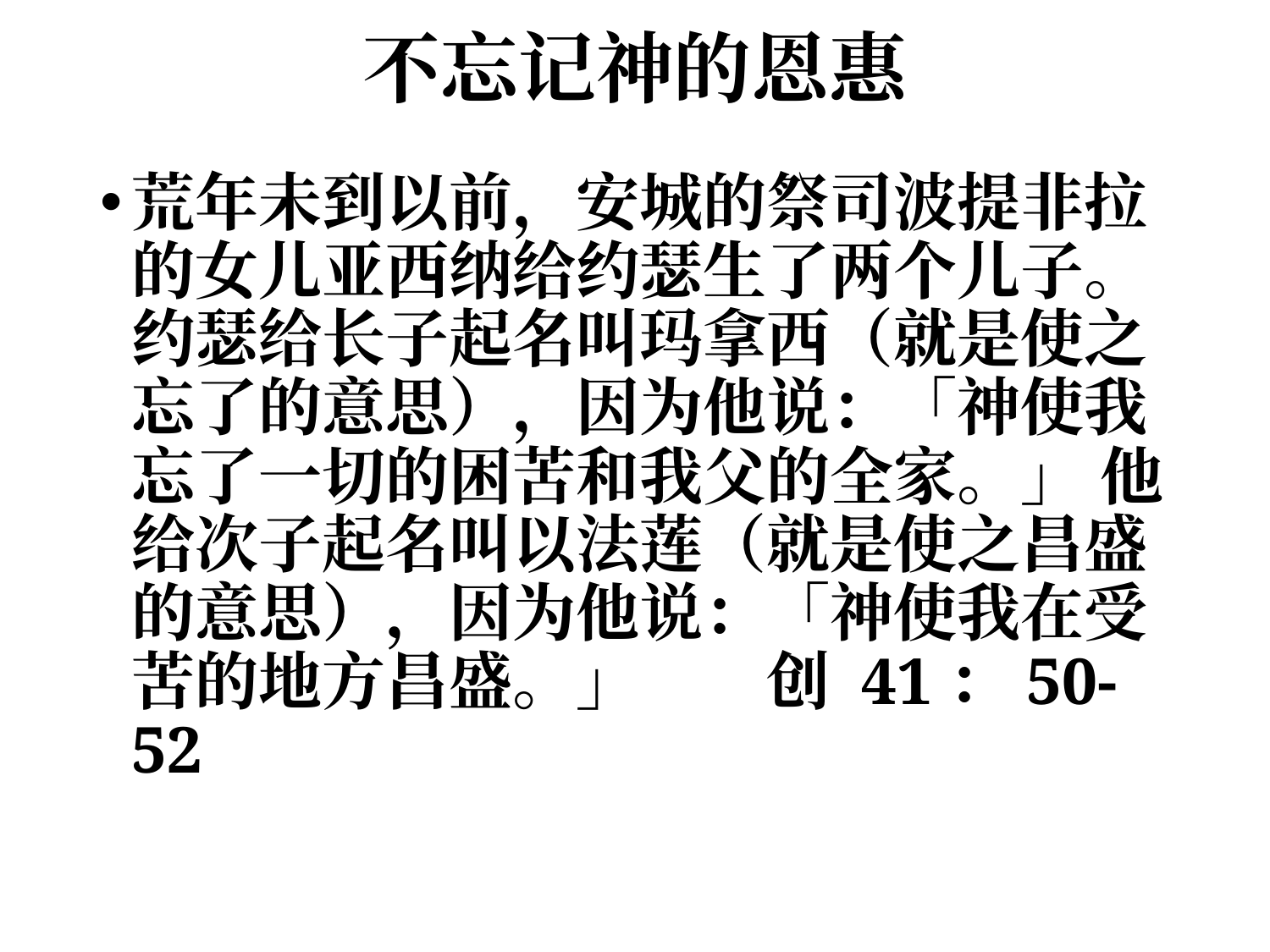

# 不忘记神的恩惠
荒年未到以前，安城的祭司波提非拉的女儿亚西纳给约瑟生了两个儿子。约瑟给长子起名叫玛拿西（就是使之忘了的意思），因为他说：「神使我忘了一切的困苦和我父的全家。」 他给次子起名叫以法莲（就是使之昌盛的意思），因为他说：「神使我在受苦的地方昌盛。」	创 41：50-52